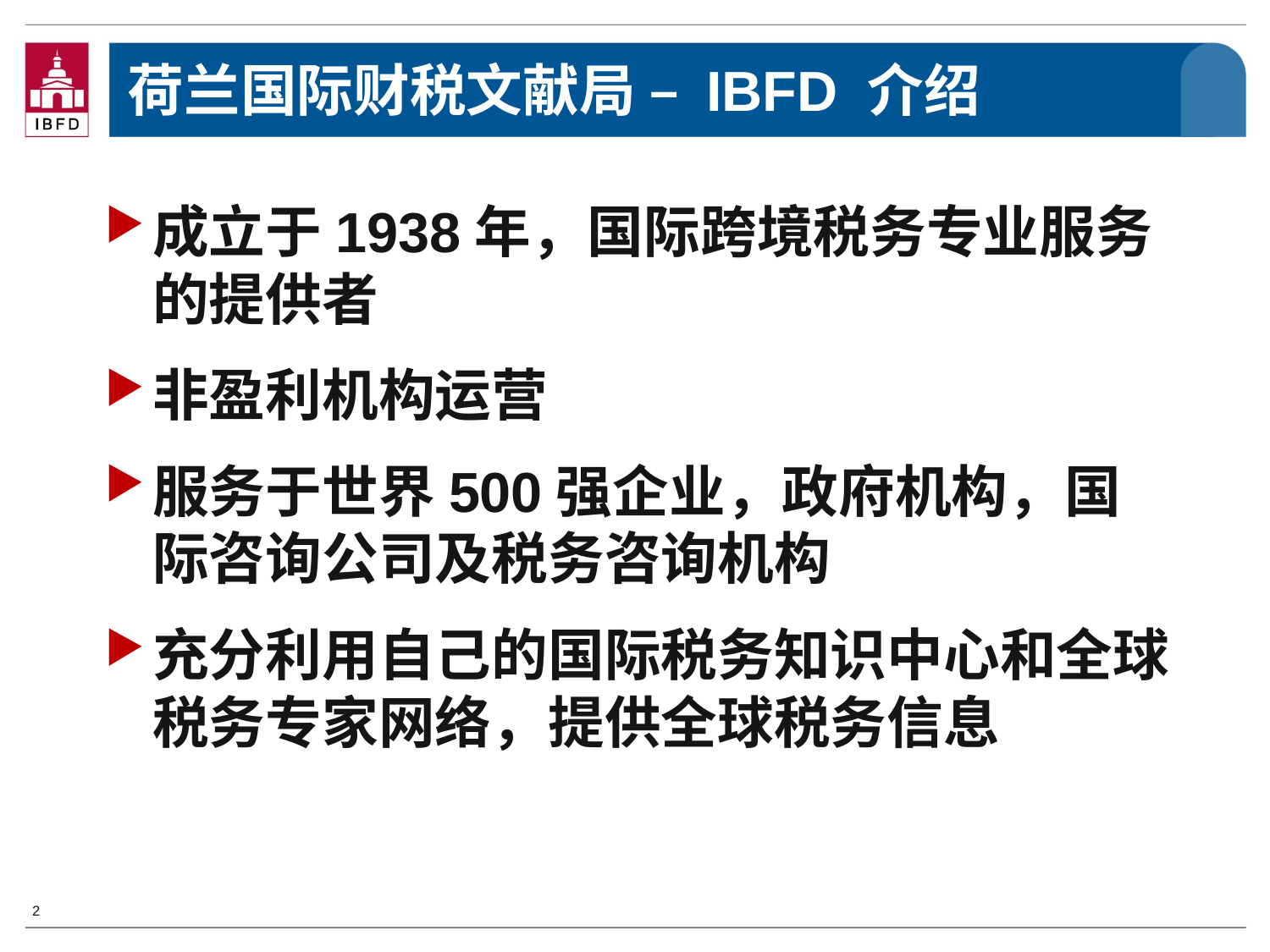

# 荷兰国际财税文献局 – IBFD 介绍
成立于1938年，国际跨境税务专业服务的提供者
非盈利机构运营
服务于世界500强企业，政府机构，国际咨询公司及税务咨询机构
充分利用自己的国际税务知识中心和全球税务专家网络，提供全球税务信息

2